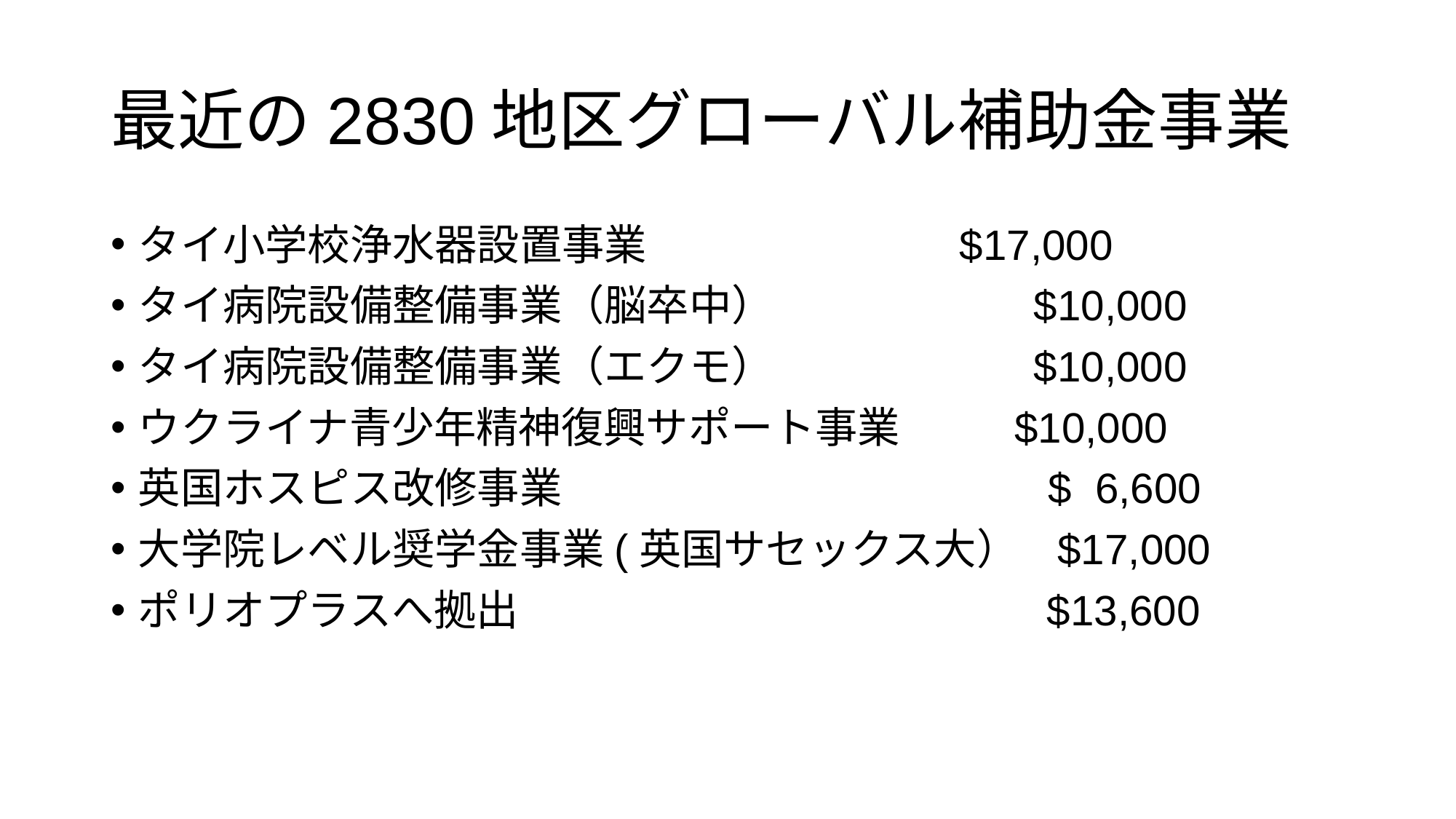

# 最近の2830地区グローバル補助金事業
タイ小学校浄水器設置事業                                $17,000
タイ病院設備整備事業（脳卒中）　　　　　    $10,000
タイ病院設備整備事業（エクモ）　　　　　    $10,000
ウクライナ青少年精神復興サポート事業           $10,000
英国ホスピス改修事業 　　　　　　　　　　　$  6,600
大学院レベル奨学金事業(英国サセックス大）   $17,000
ポリオプラスへ拠出　　　　　　　　　　　　 $13,600